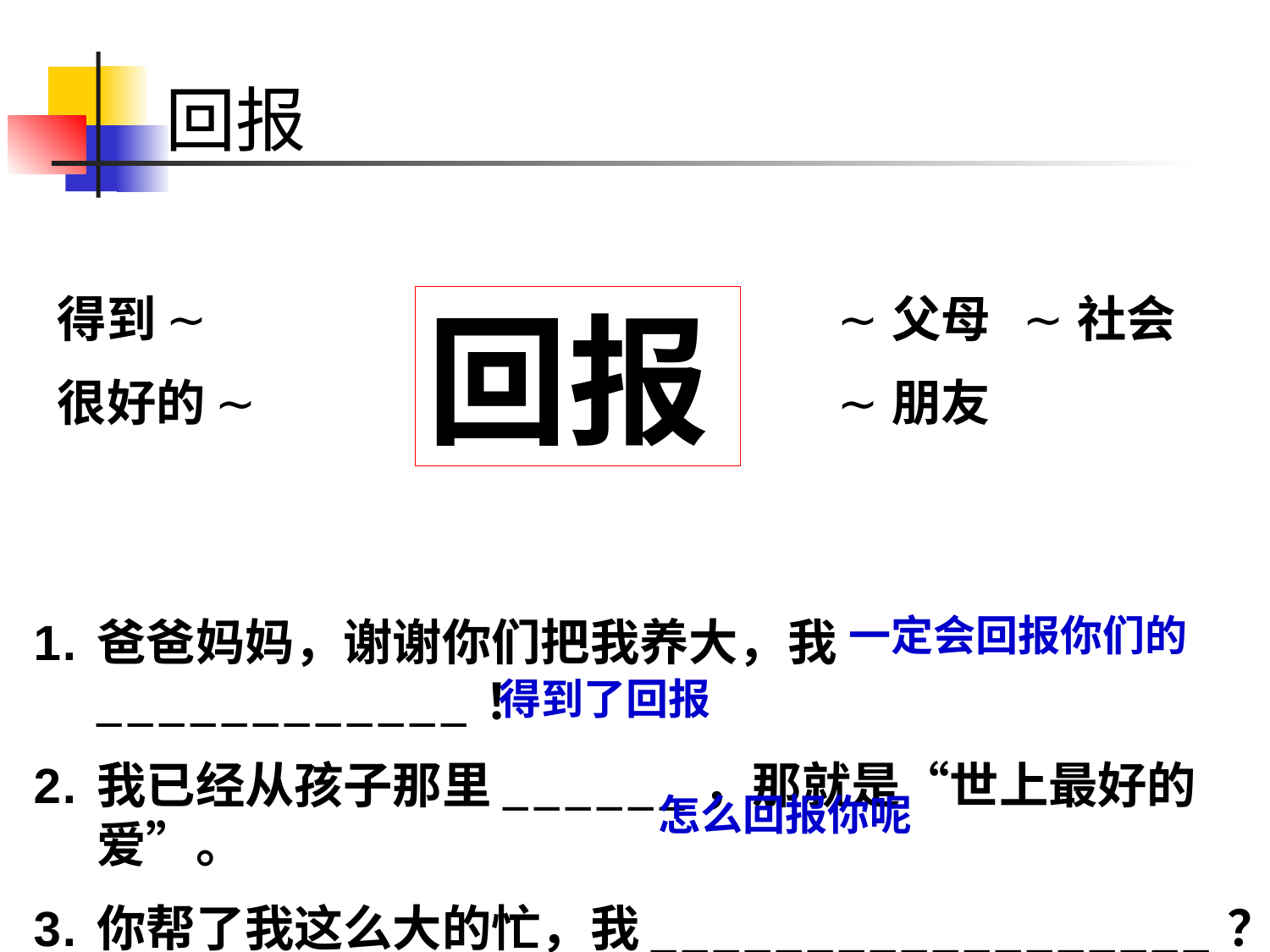

# 回报
得到~
很好的~
~父母  ~社会
~朋友
回报
一定会回报你们的
爸爸妈妈，谢谢你们把我养大，我____________！
我已经从孩子那里______，那就是“世上最好的爱”。
你帮了我这么大的忙，我__________________？
得到了回报
怎么回报你呢